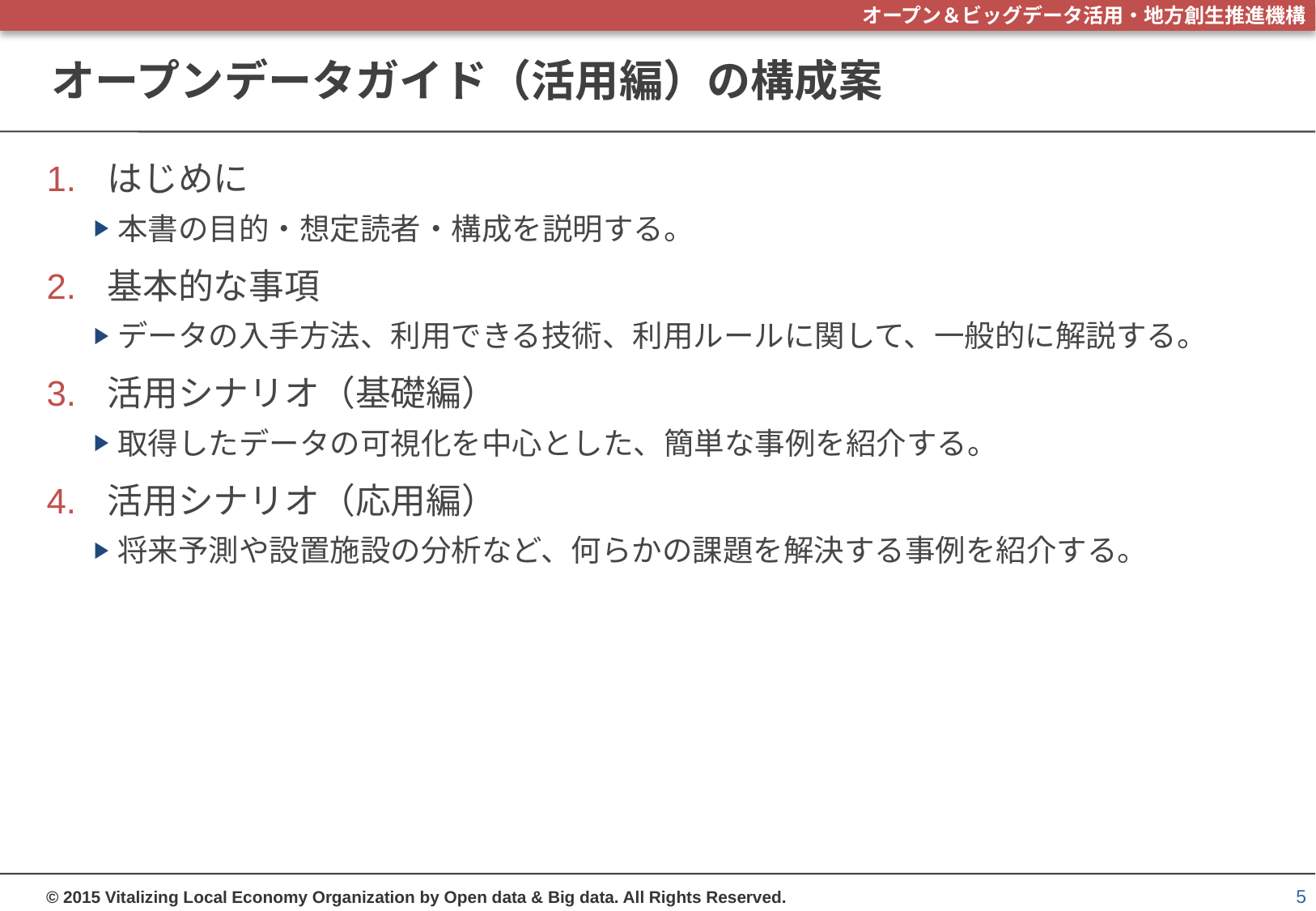

# オープンデータガイド（活用編）の構成案
はじめに
本書の目的・想定読者・構成を説明する。
基本的な事項
データの入手方法、利用できる技術、利用ルールに関して、一般的に解説する。
活用シナリオ（基礎編）
取得したデータの可視化を中心とした、簡単な事例を紹介する。
活用シナリオ（応用編）
将来予測や設置施設の分析など、何らかの課題を解決する事例を紹介する。
5